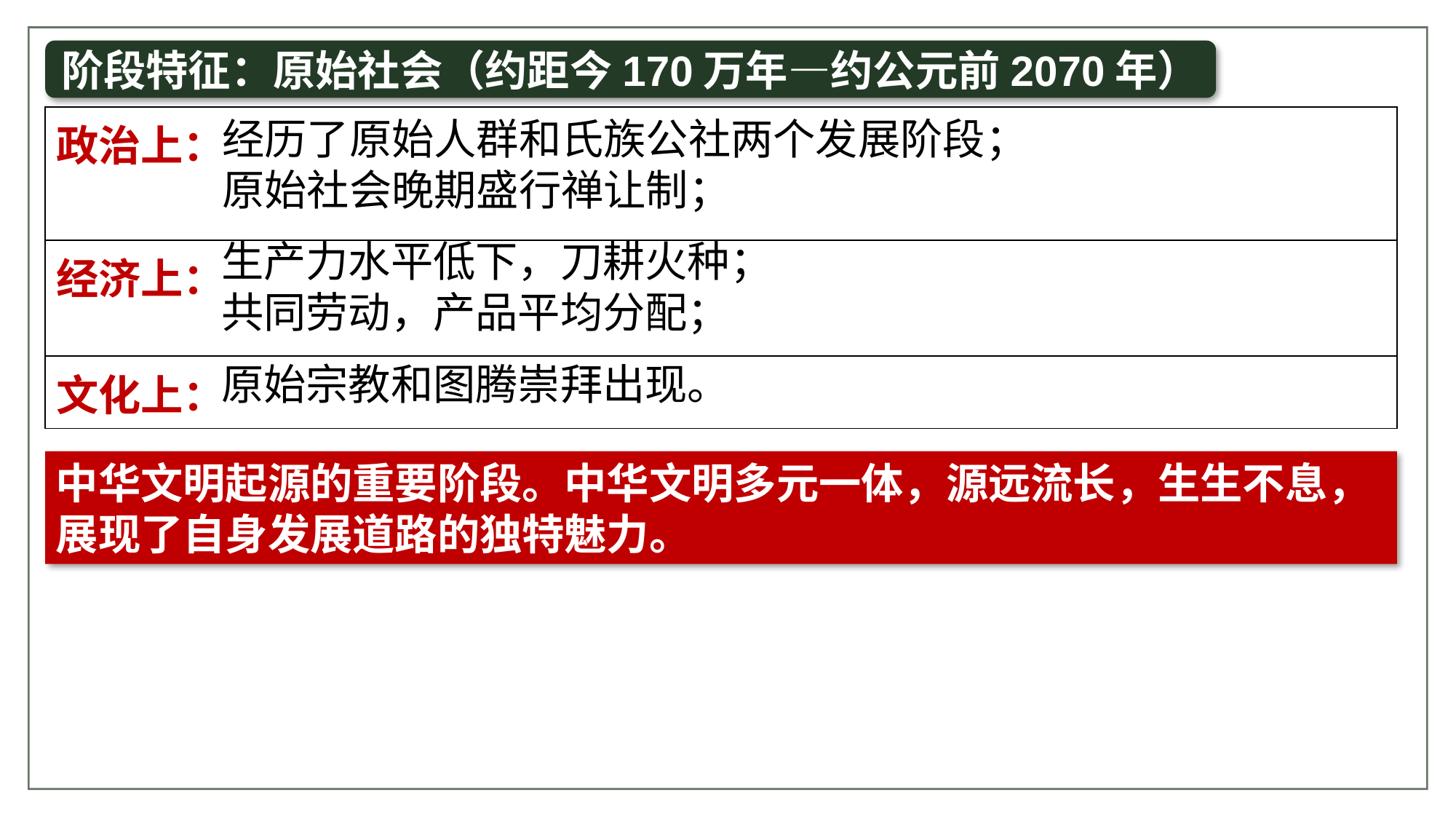

阶段特征：原始社会（约距今170万年—约公元前2070年）
| 政治上： |
| --- |
| 经济上： |
| 文化上： |
经历了原始人群和氏族公社两个发展阶段；
原始社会晚期盛行禅让制；
生产力水平低下，刀耕火种；
共同劳动，产品平均分配；
原始宗教和图腾崇拜出现。
中华文明起源的重要阶段。中华文明多元一体，源远流长，生生不息，展现了自身发展道路的独特魅力。